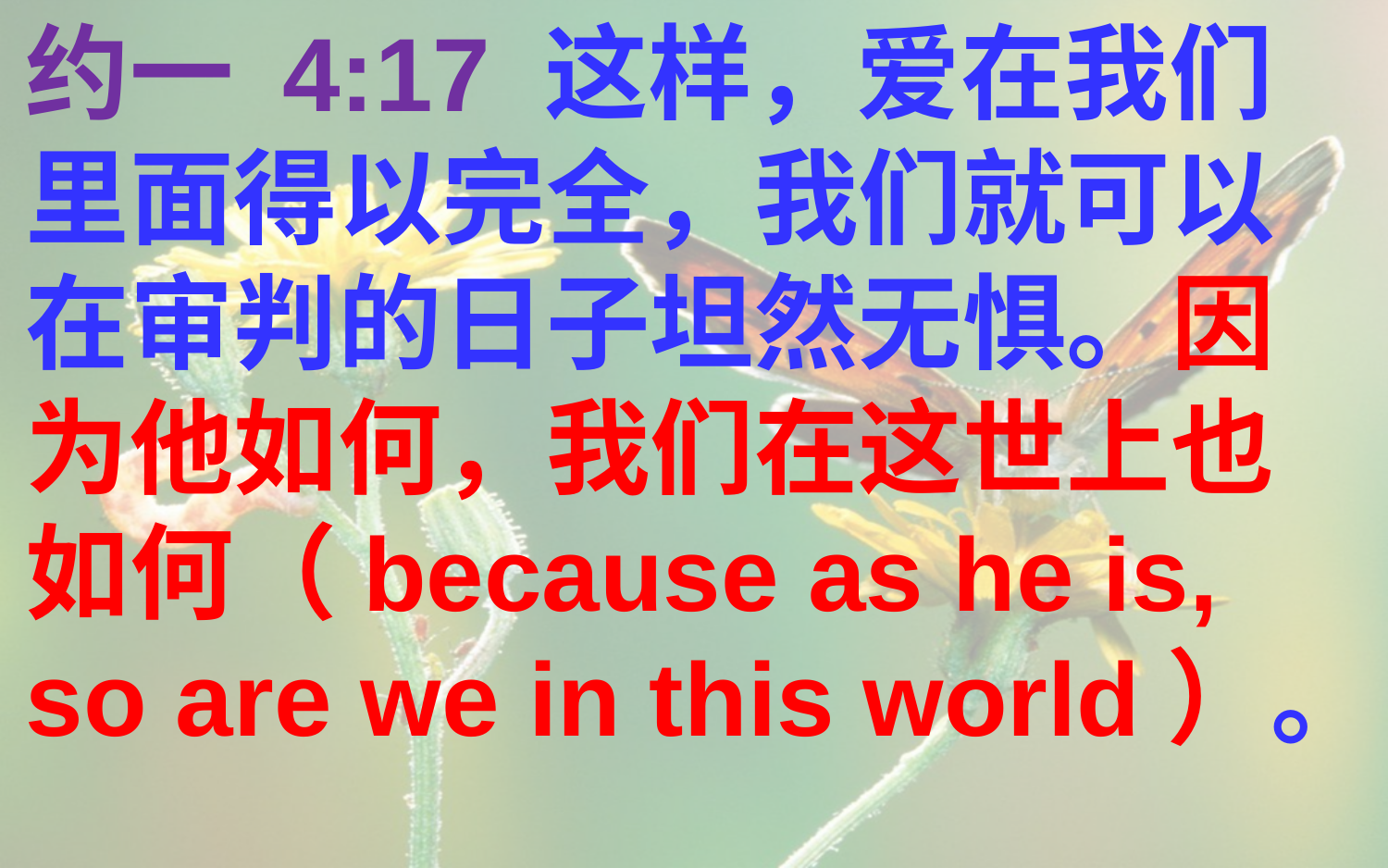

约一 4:17 这样，爱在我们里面得以完全，我们就可以在审判的日子坦然无惧。因为他如何，我们在这世上也如何（because as he is, so are we in this world）。